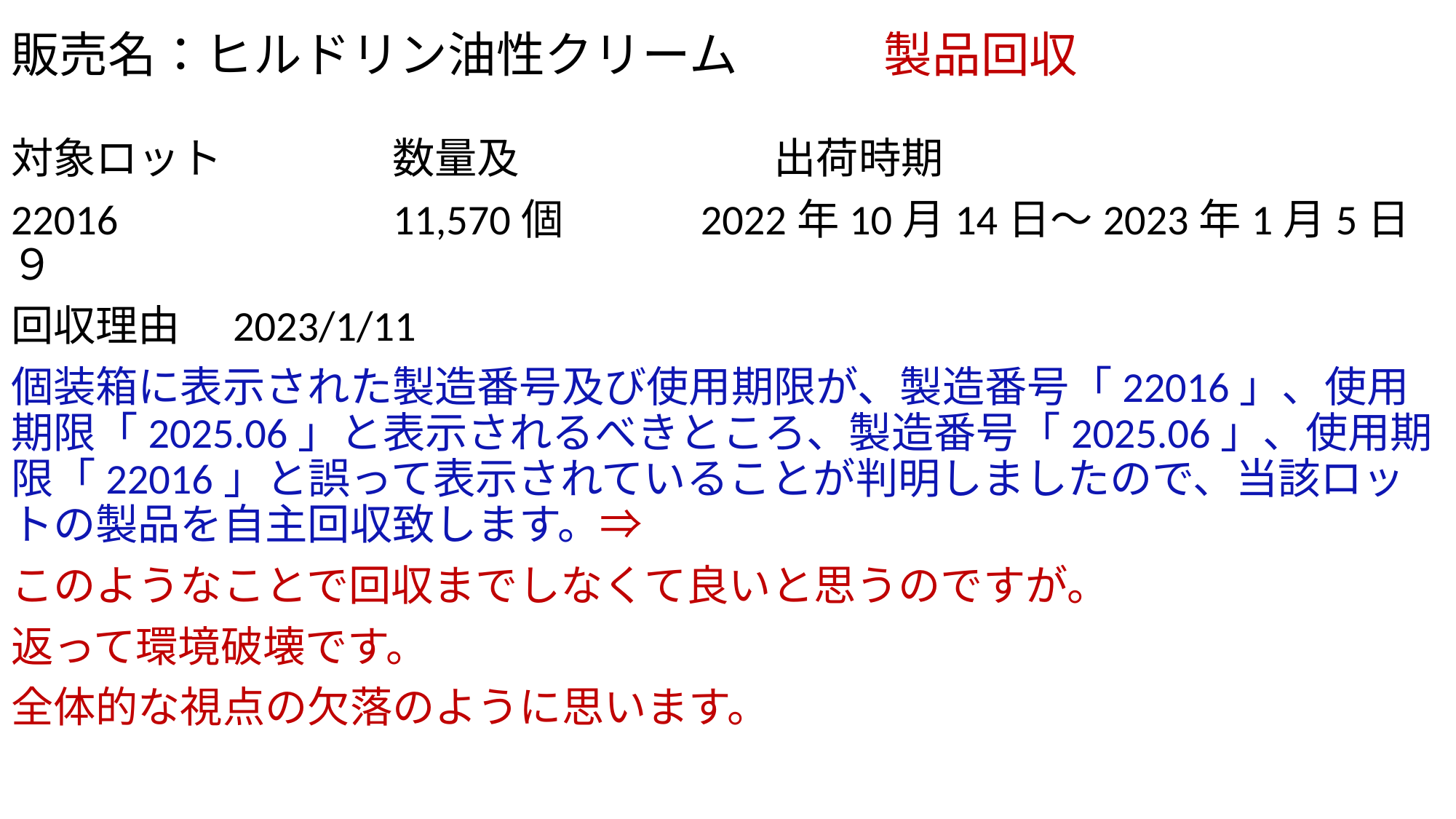

# 販売名：ヒルドリン油性クリーム　　　製品回収
対象ロット　　　　数量及　　　　　　出荷時期
22016　　　　　　11,570個　　　2022年10月14日～2023年1月5日９
回収理由　2023/1/11
個装箱に表示された製造番号及び使用期限が、製造番号「22016」、使用期限「2025.06」と表示されるべきところ、製造番号「2025.06」、使用期限「22016」と誤って表示されていることが判明しましたので、当該ロットの製品を自主回収致します。⇒
このようなことで回収までしなくて良いと思うのですが。
返って環境破壊です。
全体的な視点の欠落のように思います。